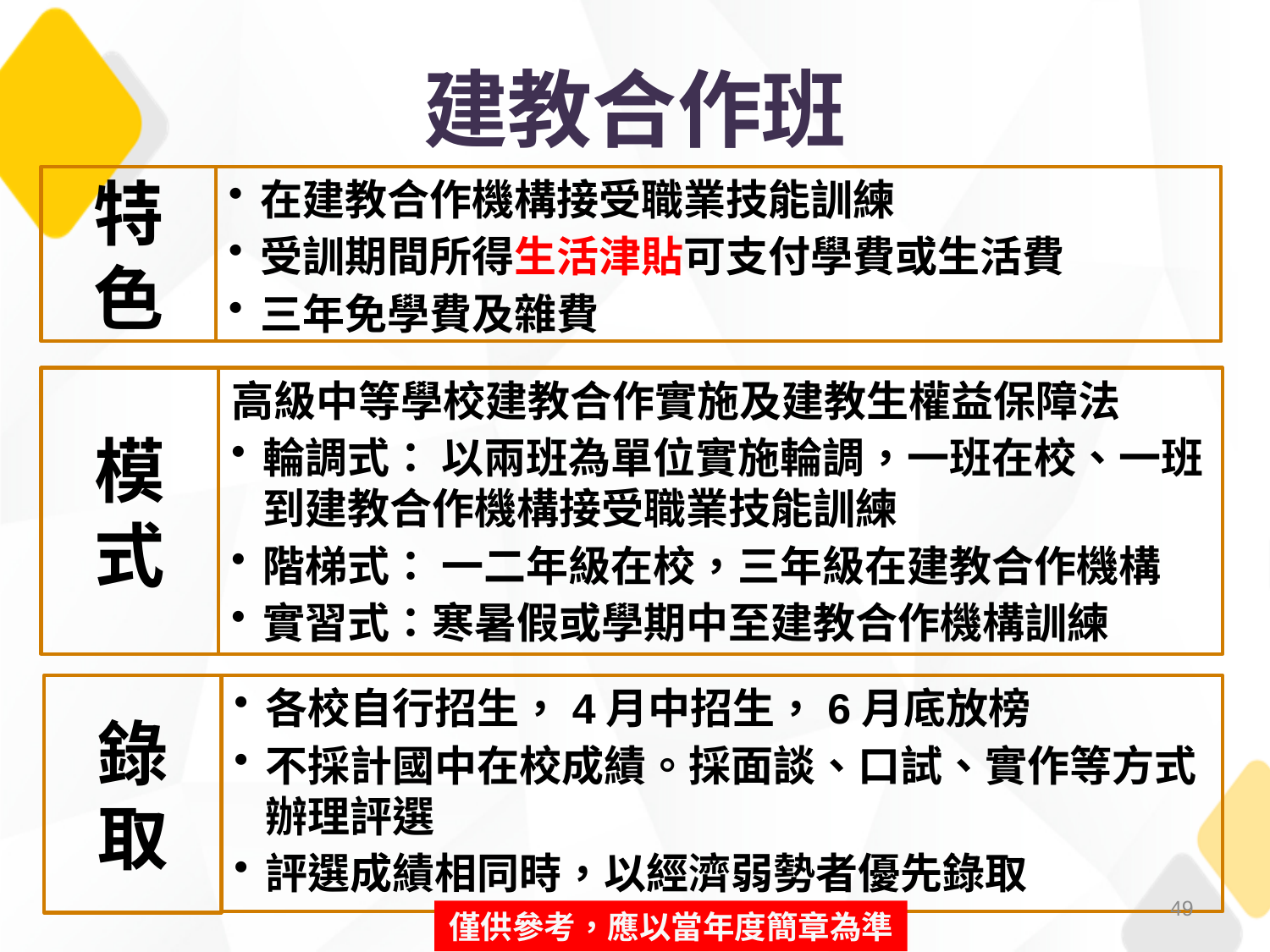

建教合作班
特色
在建教合作機構接受職業技能訓練
受訓期間所得生活津貼可支付學費或生活費
三年免學費及雜費

模式
高級中等學校建教合作實施及建教生權益保障法
輪調式： 以兩班為單位實施輪調，一班在校、一班到建教合作機構接受職業技能訓練
階梯式： 一二年級在校，三年級在建教合作機構
實習式：寒暑假或學期中至建教合作機構訓練

錄取
各校自行招生，4月中招生，6月底放榜
不採計國中在校成績。採面談、口試、實作等方式辦理評選
評選成績相同時，以經濟弱勢者優先錄取

49
僅供參考，應以當年度簡章為準